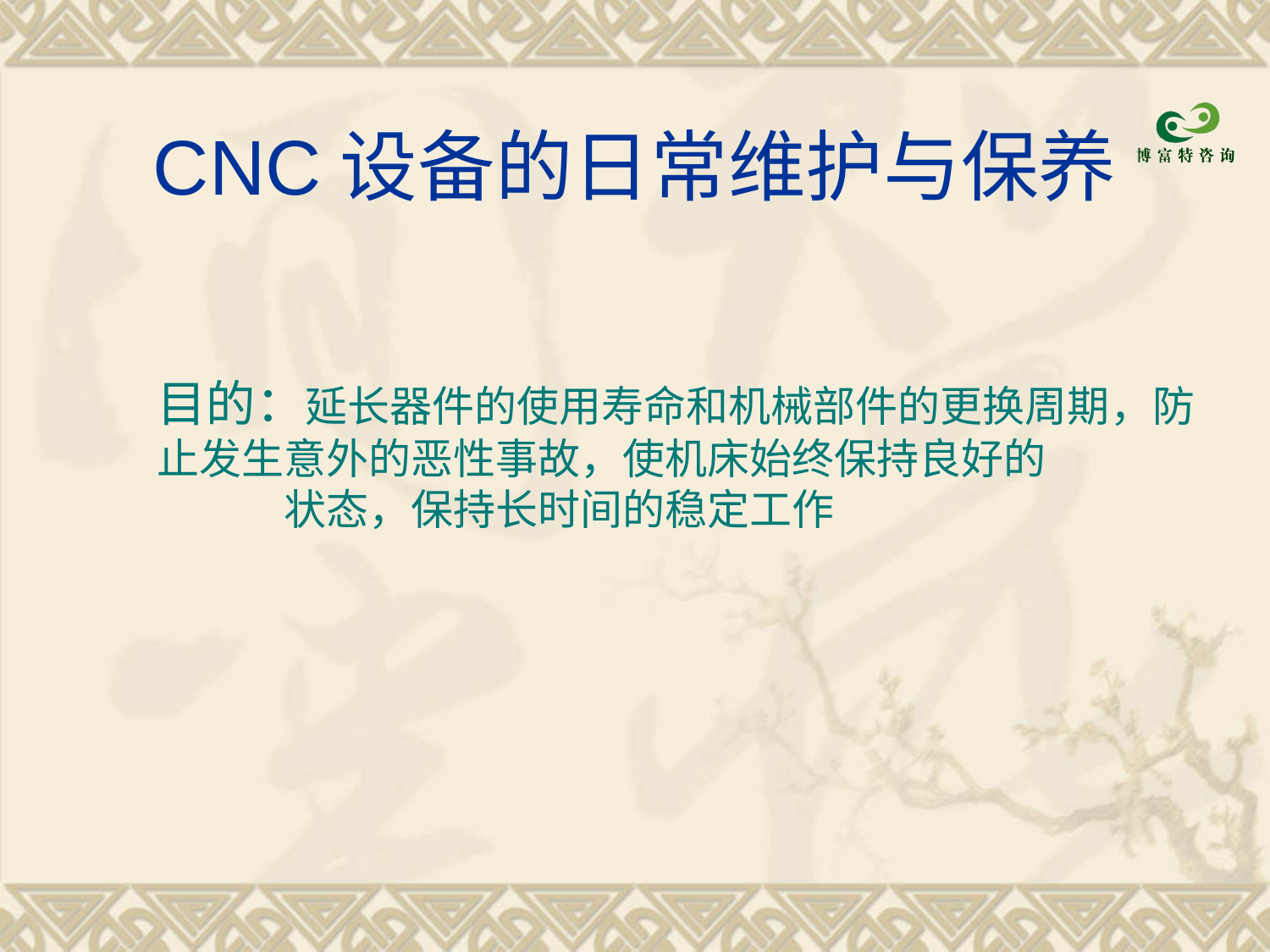

# CNC设备的日常维护与保养
目的：延长器件的使用寿命和机械部件的更换周期，防止发生意外的恶性事故，使机床始终保持良好的		状态，保持长时间的稳定工作